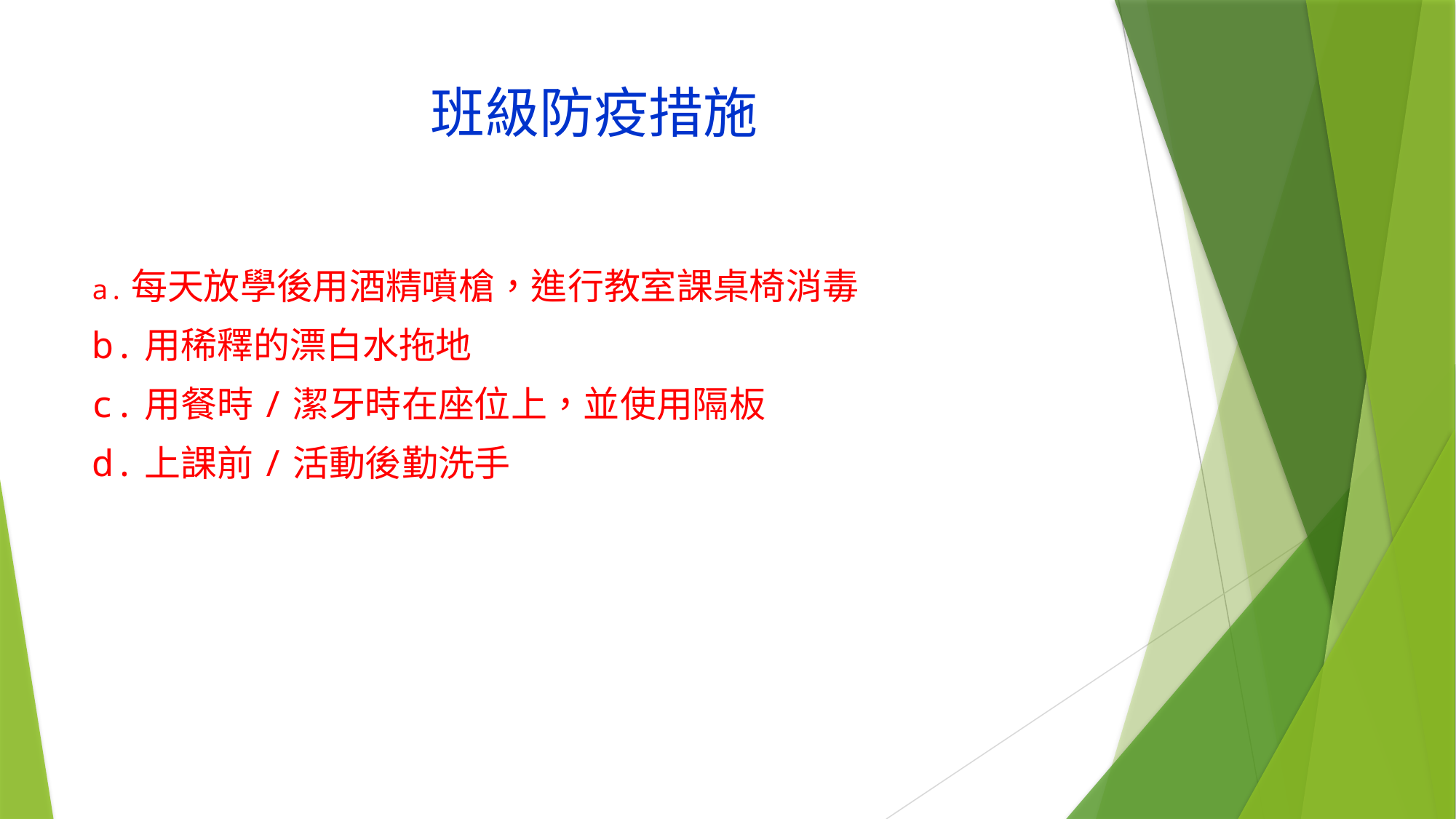

# 班級防疫措施
a.每天放學後用酒精噴槍，進行教室課桌椅消毒
b.用稀釋的漂白水拖地
c.用餐時/潔牙時在座位上，並使用隔板
d.上課前/活動後勤洗手